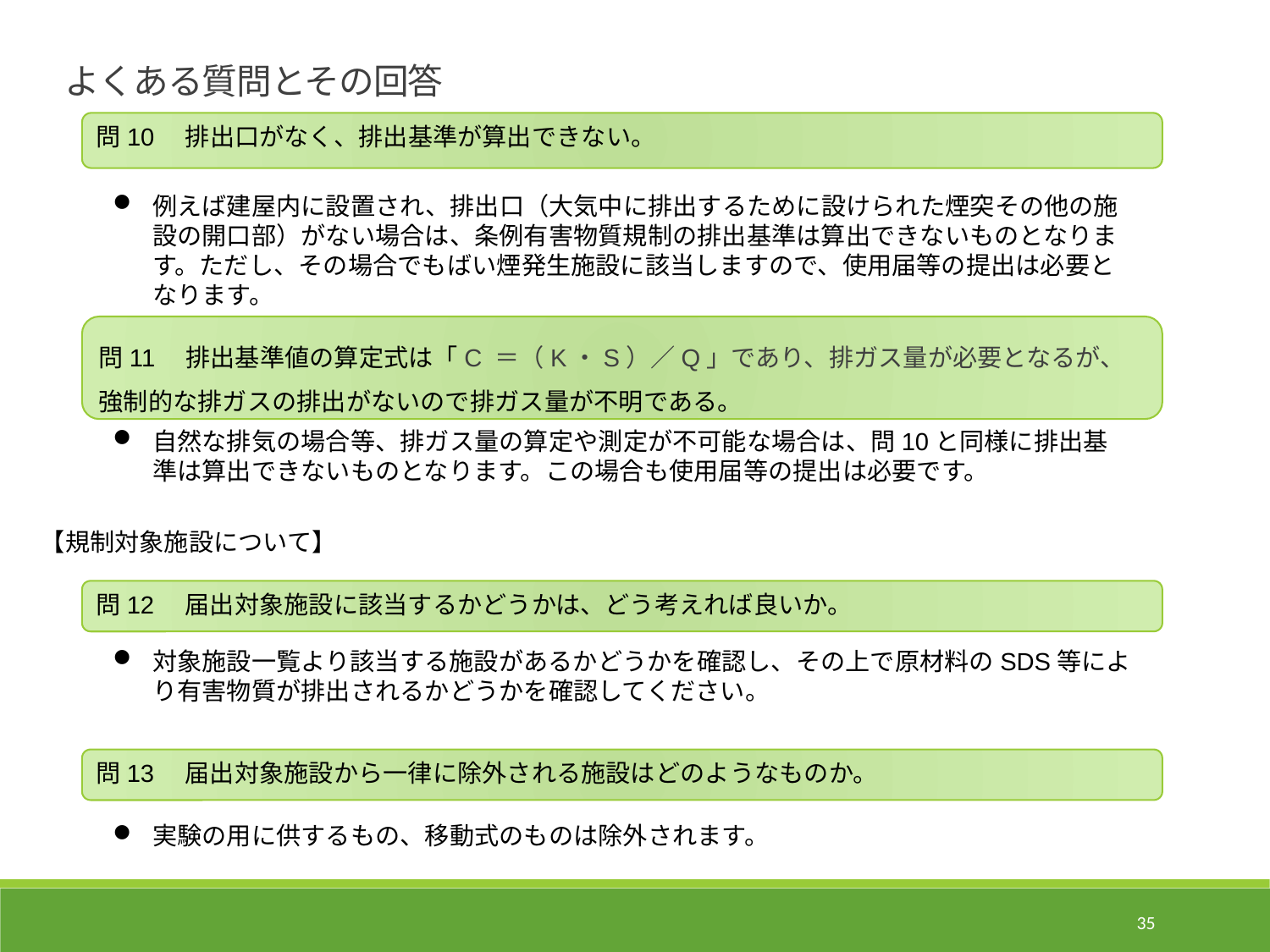

よくある質問とその回答
問10　排出口がなく、排出基準が算出できない。
例えば建屋内に設置され、排出口（大気中に排出するために設けられた煙突その他の施設の開口部）がない場合は、条例有害物質規制の排出基準は算出できないものとなります。ただし、その場合でもばい煙発生施設に該当しますので、使用届等の提出は必要となります。
問11　排出基準値の算定式は「C ＝（K・S）／Q」であり、排ガス量が必要となるが、強制的な排ガスの排出がないので排ガス量が不明である。
自然な排気の場合等、排ガス量の算定や測定が不可能な場合は、問10と同様に排出基準は算出できないものとなります。この場合も使用届等の提出は必要です。
【規制対象施設について】
問12　届出対象施設に該当するかどうかは、どう考えれば良いか。
対象施設一覧より該当する施設があるかどうかを確認し、その上で原材料のSDS等により有害物質が排出されるかどうかを確認してください。
問13　届出対象施設から一律に除外される施設はどのようなものか。
実験の用に供するもの、移動式のものは除外されます。
35